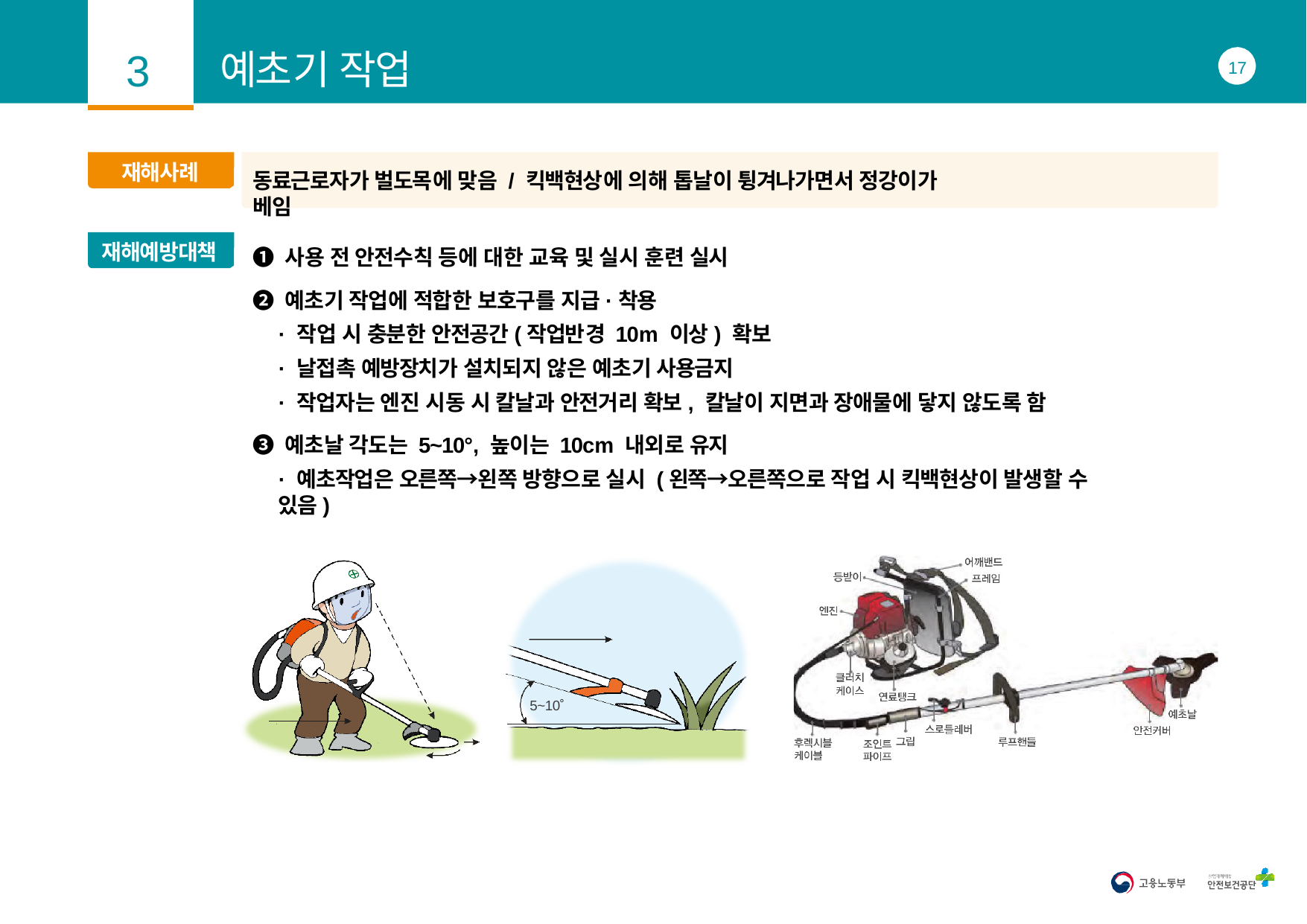

3
# 예초기 작업
17

재해사례
동료근로자가 벌도목에 맞음 / 킥백현상에 의해 톱날이 튕겨나가면서 정강이가 베임

재해예방대책
❶ 사용 전 안전수칙 등에 대한 교육 및 실시 훈련 실시
❷ 예초기 작업에 적합한 보호구를 지급·착용
· 작업 시 충분한 안전공간(작업반경 10m 이상) 확보
· 날접촉 예방장치가 설치되지 않은 예초기 사용금지
· 작업자는 엔진 시동 시 칼날과 안전거리 확보, 칼날이 지면과 장애물에 닿지 않도록 함
❸ 예초날 각도는 5~10°, 높이는 10cm 내외로 유지
· 예초작업은 오른쪽→왼쪽 방향으로 실시 (왼쪽→오른쪽으로 작업 시 킥백현상이 발생할 수 있음)

5~10˚